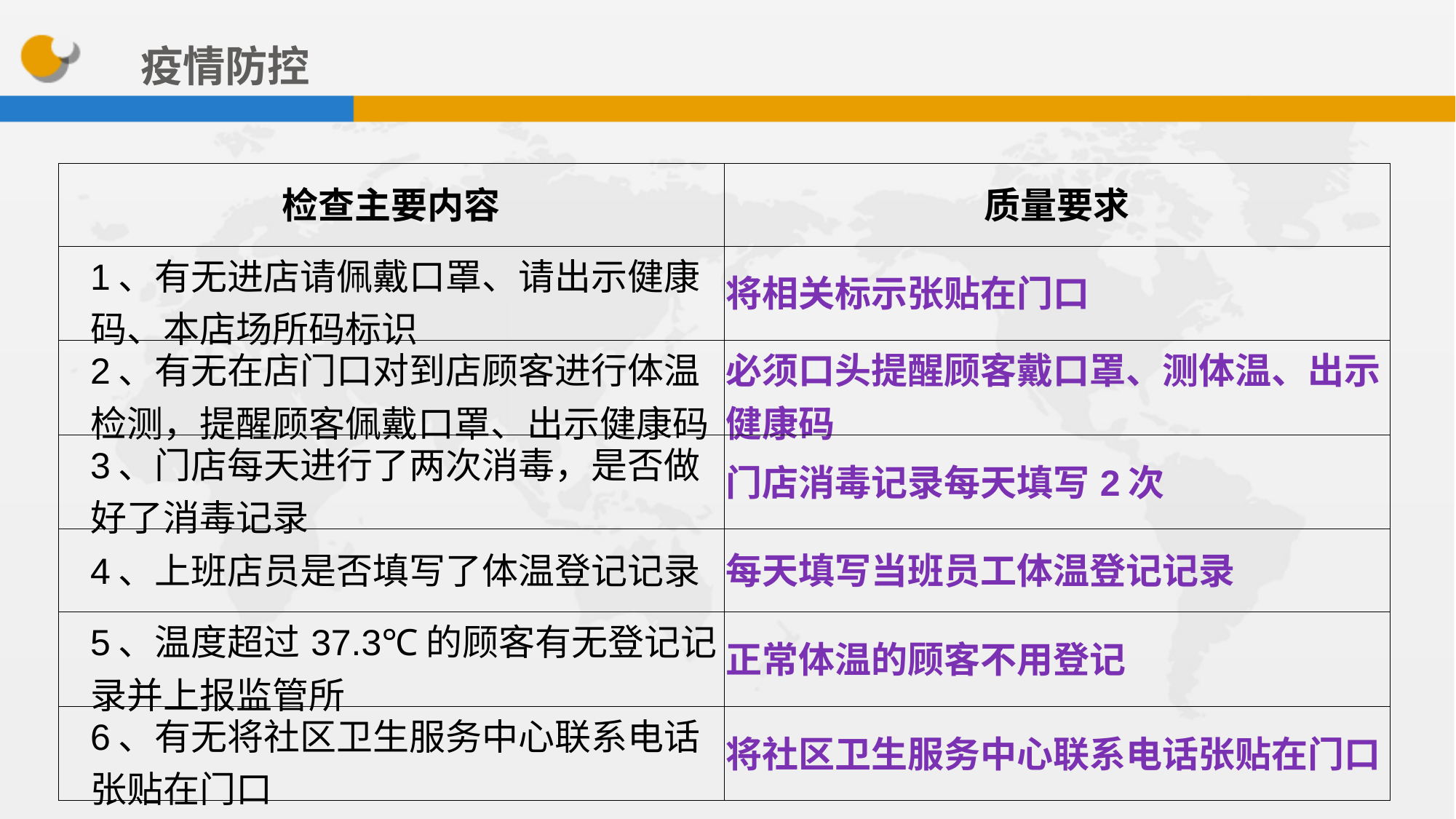

疫情防控
| 检查主要内容 | 质量要求 |
| --- | --- |
| 1、有无进店请佩戴口罩、请出示健康码、本店场所码标识 | 将相关标示张贴在门口 |
| 2、有无在店门口对到店顾客进行体温检测，提醒顾客佩戴口罩、出示健康码 | 必须口头提醒顾客戴口罩、测体温、出示健康码 |
| 3、门店每天进行了两次消毒，是否做好了消毒记录 | 门店消毒记录每天填写2次 |
| 4、上班店员是否填写了体温登记记录 | 每天填写当班员工体温登记记录 |
| 5、温度超过37.3℃的顾客有无登记记录并上报监管所 | 正常体温的顾客不用登记 |
| 6、有无将社区卫生服务中心联系电话张贴在门口 | 将社区卫生服务中心联系电话张贴在门口 |
34%